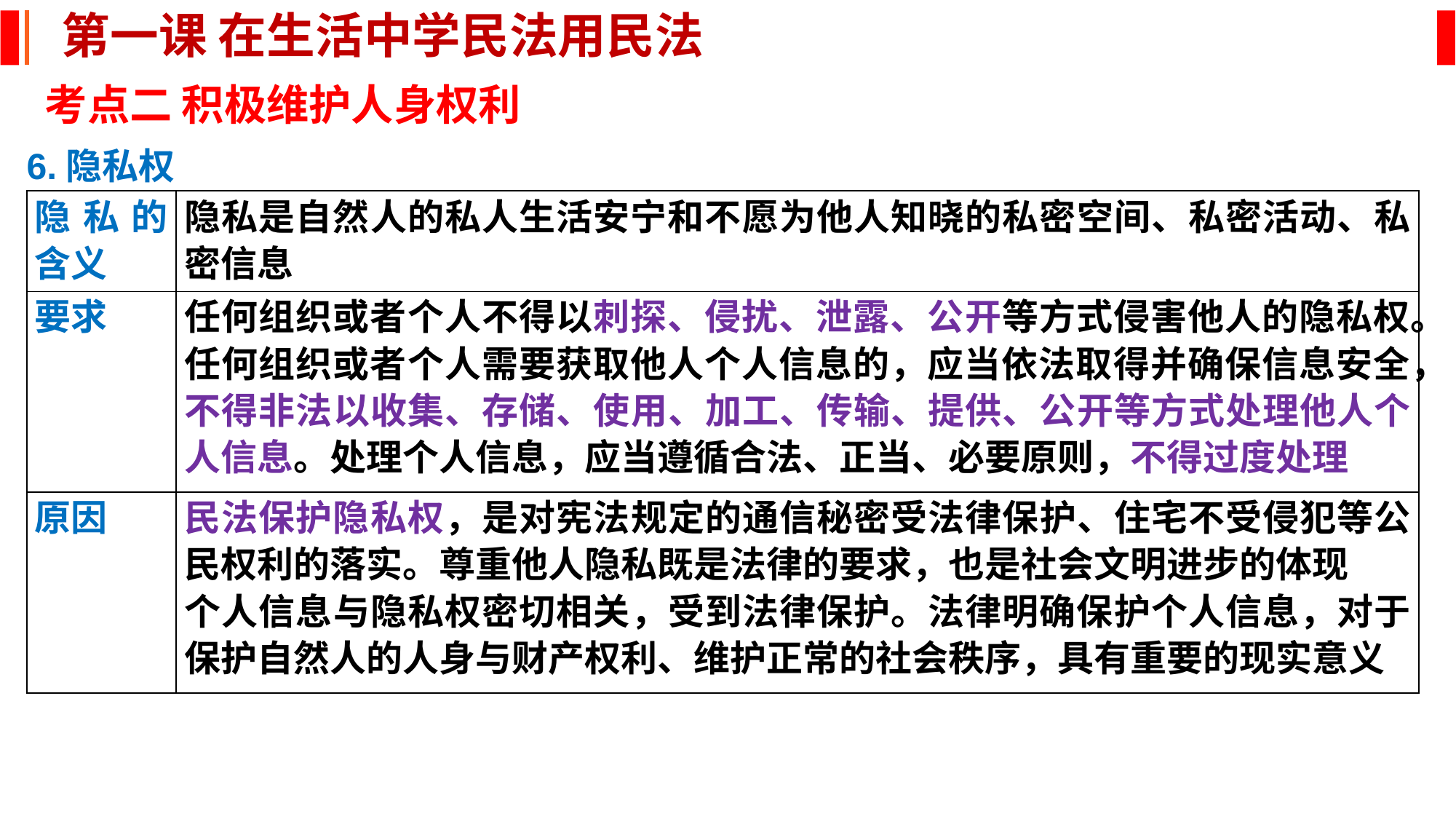

第一课 在生活中学民法用民法

考点二 积极维护人身权利
6.隐私权
| 隐私的含义 | 隐私是自然人的私人生活安宁和不愿为他人知晓的私密空间、私密活动、私密信息 |
| --- | --- |
| 要求 | 任何组织或者个人不得以刺探、侵扰、泄露、公开等方式侵害他人的隐私权。任何组织或者个人需要获取他人个人信息的，应当依法取得并确保信息安全，不得非法以收集、存储、使用、加工、传输、提供、公开等方式处理他人个人信息。处理个人信息，应当遵循合法、正当、必要原则，不得过度处理 |
| 原因 | 民法保护隐私权，是对宪法规定的通信秘密受法律保护、住宅不受侵犯等公民权利的落实。尊重他人隐私既是法律的要求，也是社会文明进步的体现 个人信息与隐私权密切相关，受到法律保护。法律明确保护个人信息，对于保护自然人的人身与财产权利、维护正常的社会秩序，具有重要的现实意义 |